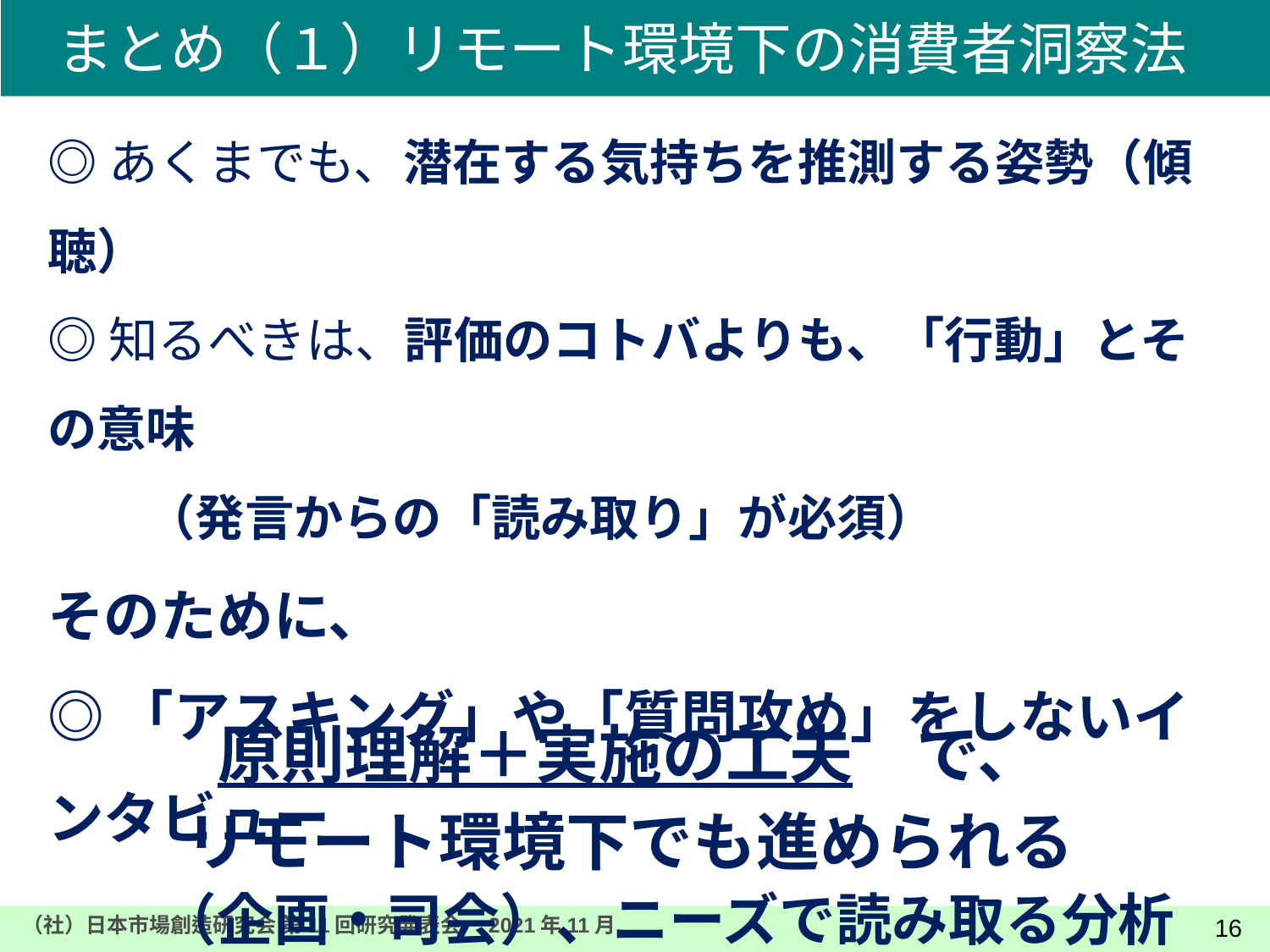

# まとめ（１）リモート環境下の消費者洞察法
◎あくまでも、潜在する気持ちを推測する姿勢（傾聴）
◎知るべきは、評価のコトバよりも、「行動」とその意味
　　（発言からの「読み取り」が必須）
そのために、
◎「アスキング」や「質問攻め」をしないインタビュー
　　（企画・司会）、ニーズで読み取る分析
原則理解＋実施の工夫　で、
リモート環境下でも進められる
16